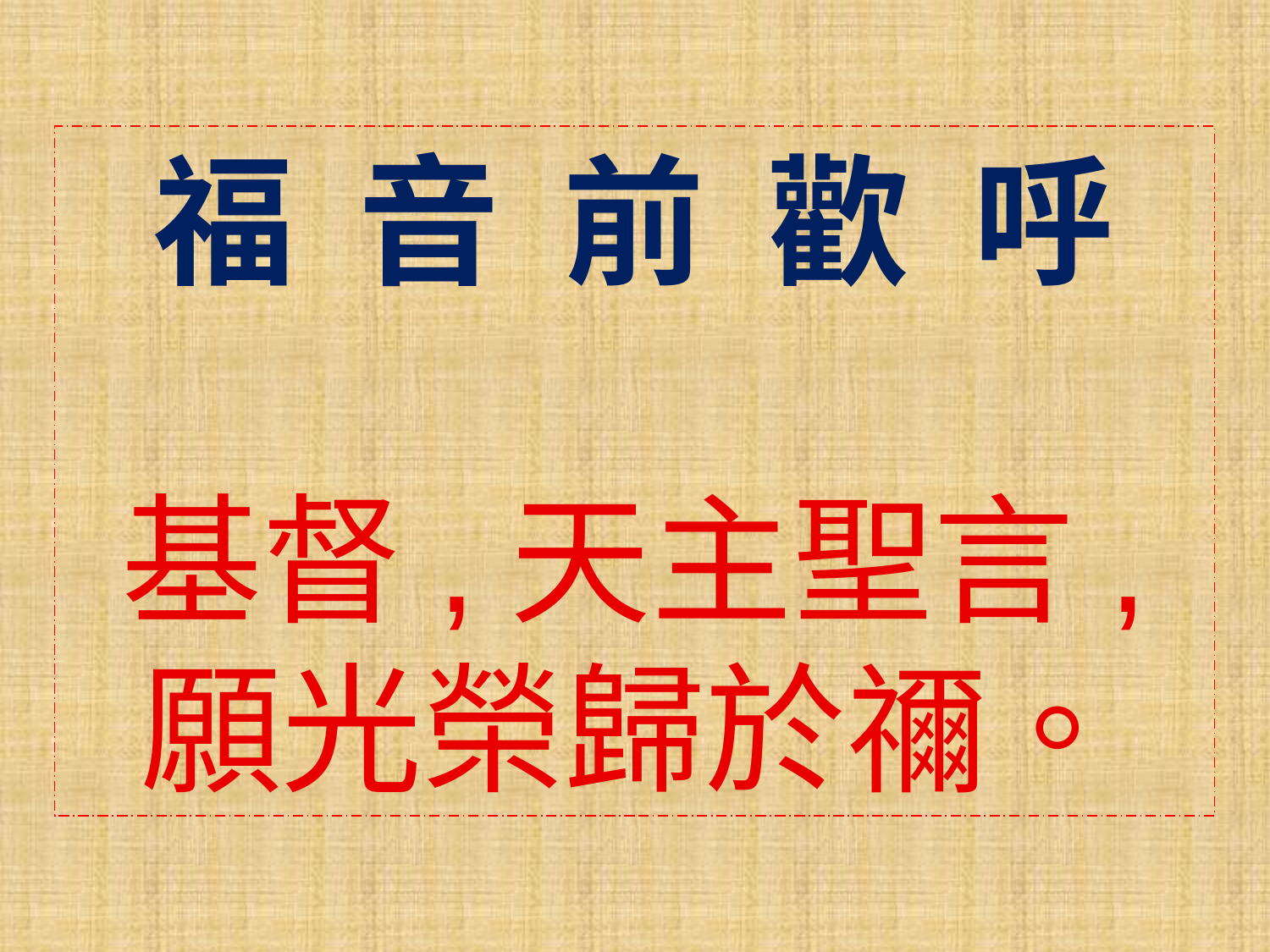

福  音  前  歡  呼

基督,天主聖言,
願光榮歸於禰。